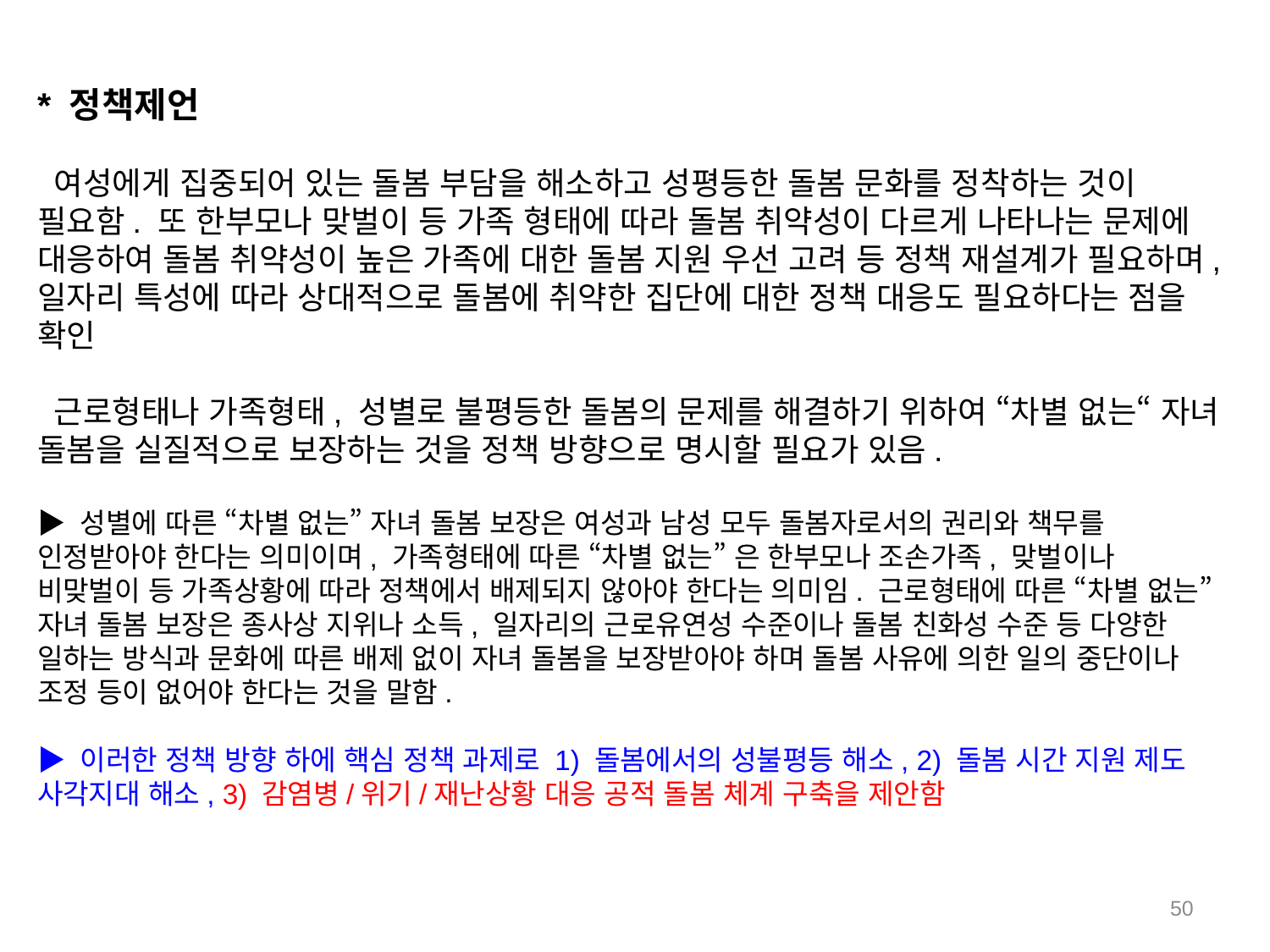

* 정책제언

 여성에게 집중되어 있는 돌봄 부담을 해소하고 성평등한 돌봄 문화를 정착하는 것이 필요함. 또 한부모나 맞벌이 등 가족 형태에 따라 돌봄 취약성이 다르게 나타나는 문제에 대응하여 돌봄 취약성이 높은 가족에 대한 돌봄 지원 우선 고려 등 정책 재설계가 필요하며, 일자리 특성에 따라 상대적으로 돌봄에 취약한 집단에 대한 정책 대응도 필요하다는 점을 확인

 근로형태나 가족형태, 성별로 불평등한 돌봄의 문제를 해결하기 위하여 “차별 없는“ 자녀 돌봄을 실질적으로 보장하는 것을 정책 방향으로 명시할 필요가 있음.

▶ 성별에 따른 “차별 없는” 자녀 돌봄 보장은 여성과 남성 모두 돌봄자로서의 권리와 책무를 인정받아야 한다는 의미이며, 가족형태에 따른 “차별 없는” 은 한부모나 조손가족, 맞벌이나 비맞벌이 등 가족상황에 따라 정책에서 배제되지 않아야 한다는 의미임. 근로형태에 따른 “차별 없는” 자녀 돌봄 보장은 종사상 지위나 소득, 일자리의 근로유연성 수준이나 돌봄 친화성 수준 등 다양한 일하는 방식과 문화에 따른 배제 없이 자녀 돌봄을 보장받아야 하며 돌봄 사유에 의한 일의 중단이나 조정 등이 없어야 한다는 것을 말함.

▶ 이러한 정책 방향 하에 핵심 정책 과제로 1) 돌봄에서의 성불평등 해소, 2) 돌봄 시간 지원 제도 사각지대 해소, 3) 감염병/위기/재난상황 대응 공적 돌봄 체계 구축을 제안함
50